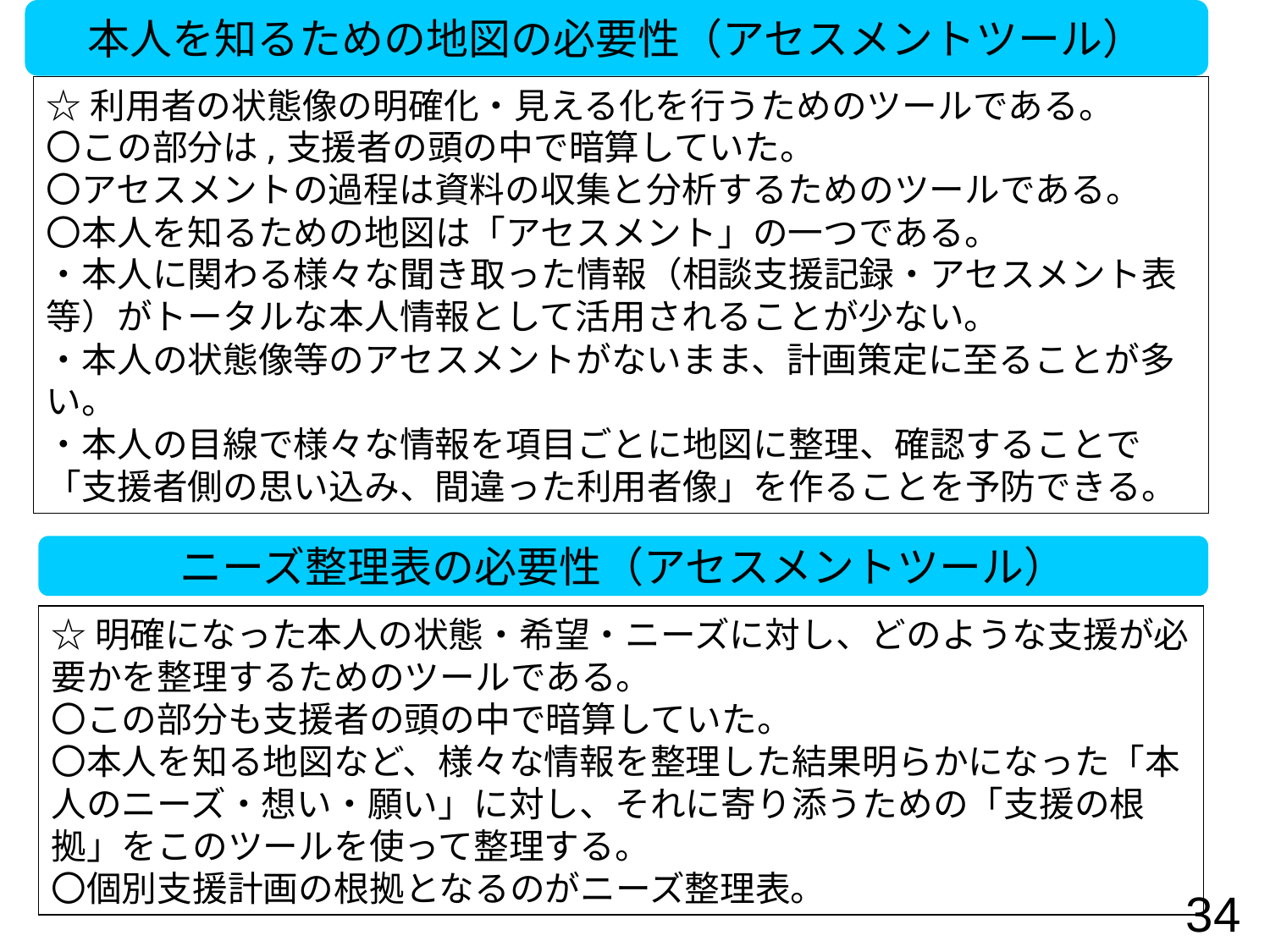

本人を知るための地図の必要性（アセスメントツール）
☆利用者の状態像の明確化・見える化を行うためのツールである。
〇この部分は,支援者の頭の中で暗算していた。
〇アセスメントの過程は資料の収集と分析するためのツールである。
〇本人を知るための地図は「アセスメント」の一つである。
・本人に関わる様々な聞き取った情報（相談支援記録・アセスメント表等）がトータルな本人情報として活用されることが少ない。
・本人の状態像等のアセスメントがないまま、計画策定に至ることが多い。
・本人の目線で様々な情報を項目ごとに地図に整理、確認することで「支援者側の思い込み、間違った利用者像」を作ることを予防できる。
ニーズ整理表の必要性（アセスメントツール）
☆明確になった本人の状態・希望・ニーズに対し、どのような支援が必要かを整理するためのツールである。
〇この部分も支援者の頭の中で暗算していた。
〇本人を知る地図など、様々な情報を整理した結果明らかになった「本人のニーズ・想い・願い」に対し、それに寄り添うための「支援の根拠」をこのツールを使って整理する。
〇個別支援計画の根拠となるのがニーズ整理表。
34